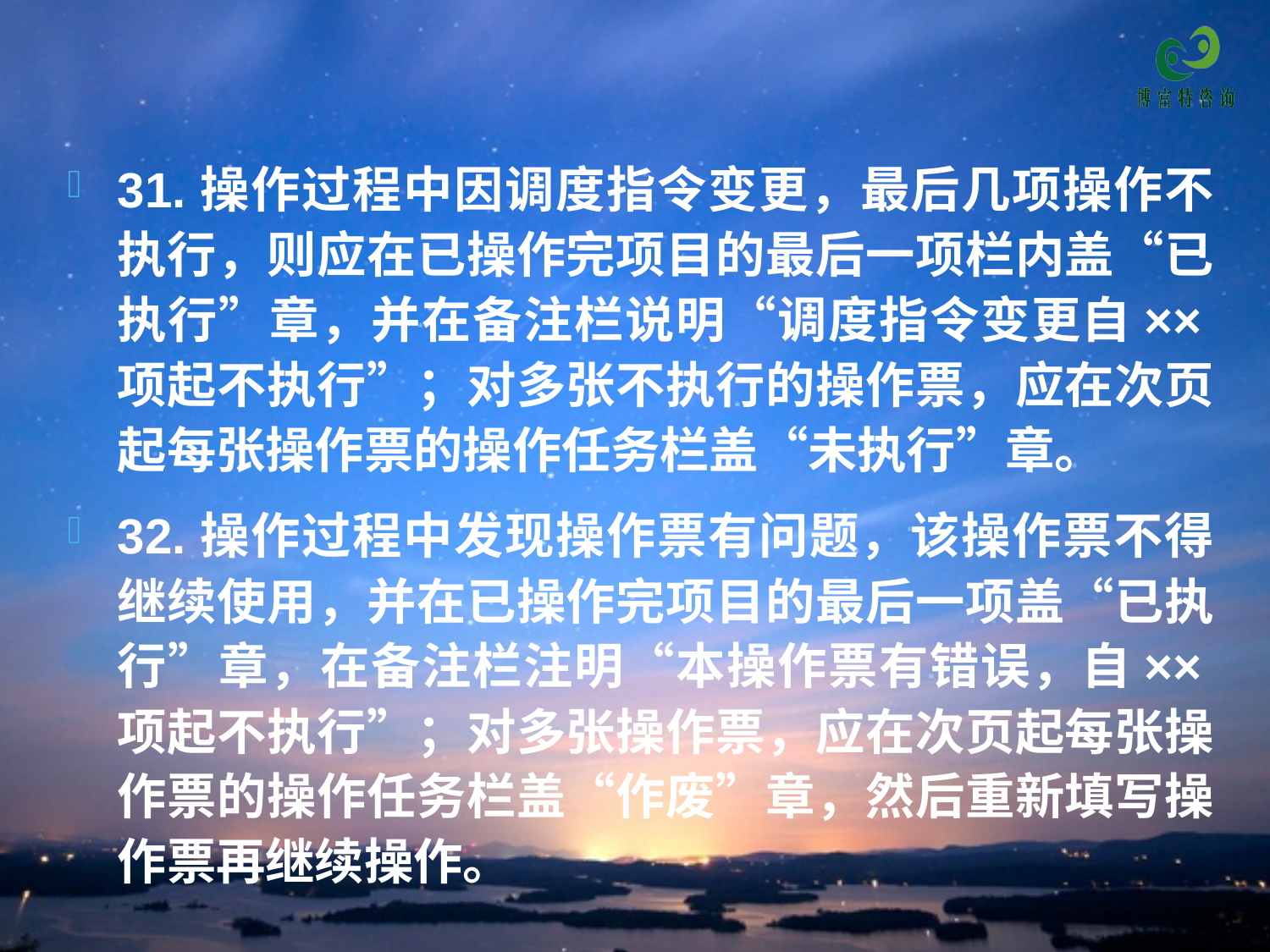

31.操作过程中因调度指令变更，最后几项操作不执行，则应在已操作完项目的最后一项栏内盖“已执行”章，并在备注栏说明“调度指令变更自××项起不执行”；对多张不执行的操作票，应在次页起每张操作票的操作任务栏盖“未执行”章。
32.操作过程中发现操作票有问题，该操作票不得继续使用，并在已操作完项目的最后一项盖“已执行”章，在备注栏注明“本操作票有错误，自××项起不执行”；对多张操作票，应在次页起每张操作票的操作任务栏盖“作废”章，然后重新填写操作票再继续操作。